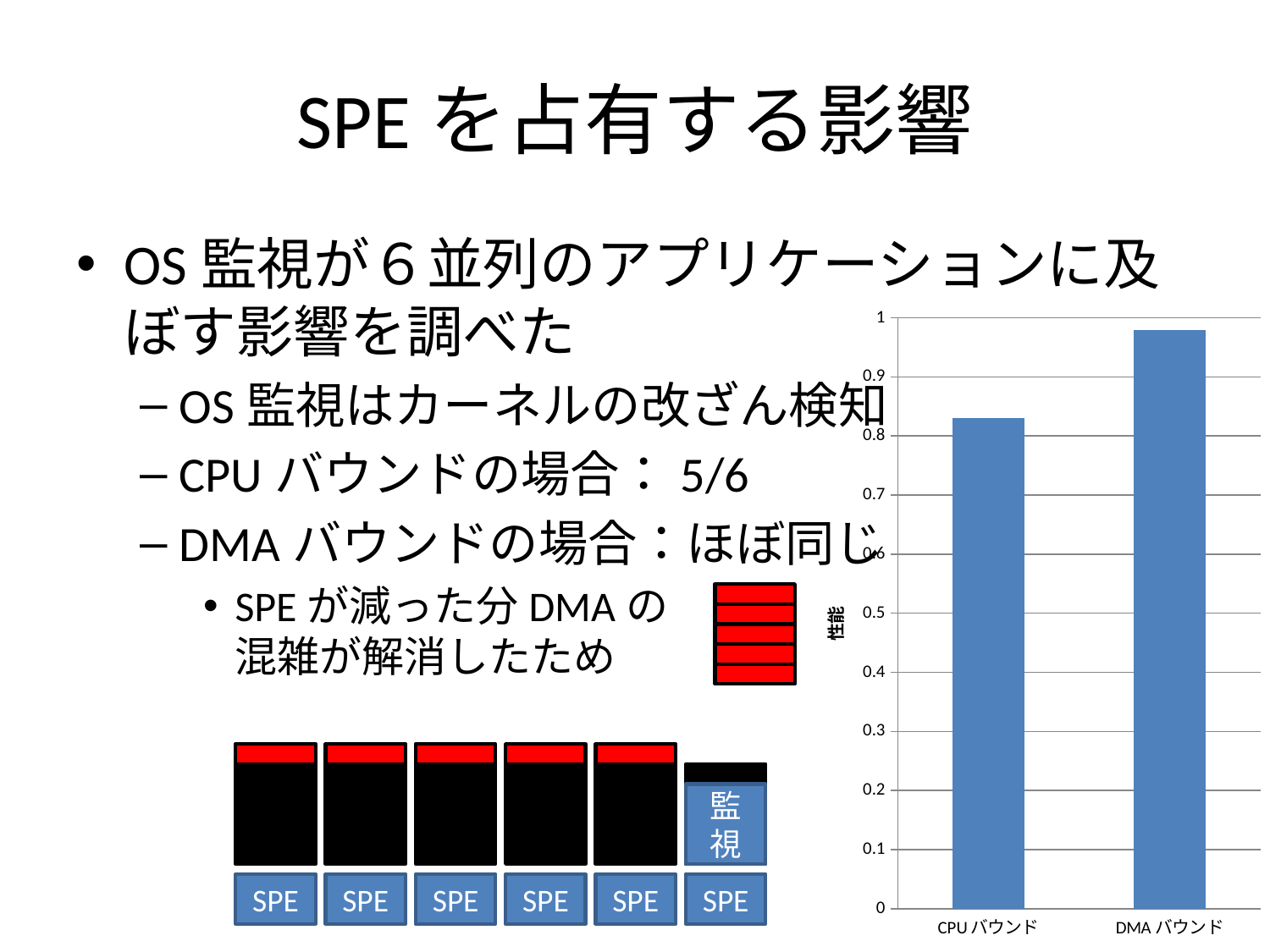

# SPEを占有する影響
OS監視が６並列のアプリケーションに及ぼす影響を調べた
OS監視はカーネルの改ざん検知
CPUバウンドの場合：5/6
DMAバウンドの場合：ほぼ同じ
SPEが減った分DMAの
混雑が解消したため

### Chart

| Category |  |
|---|---|
| CPUバウンド | 0.8300000000000006 |
| DMAバウンド | 0.98 |

SPE

SPE

SPE

SPE

監視
SPE
SPE